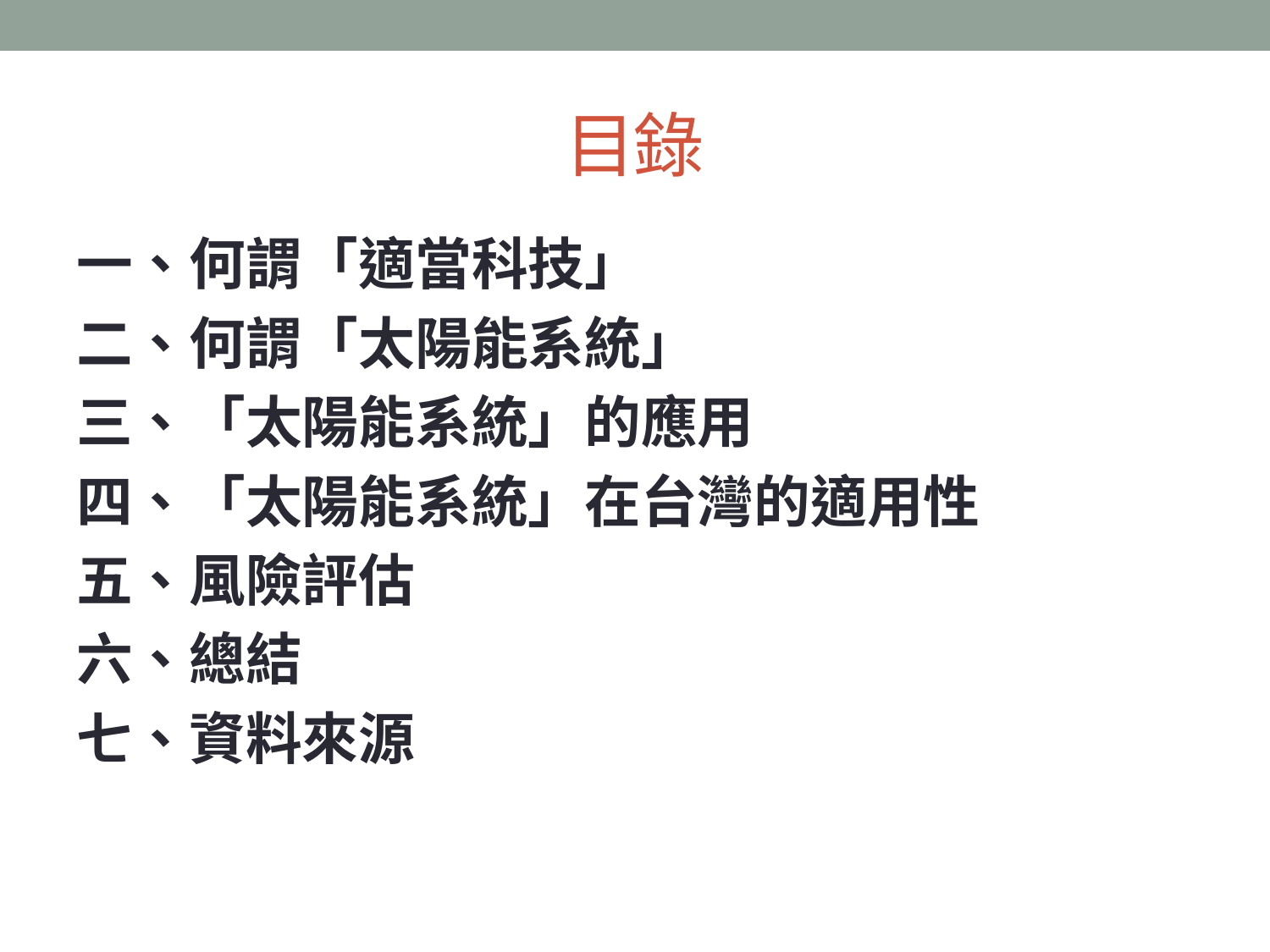

# 目錄
一、何謂「適當科技」
二、何謂「太陽能系統」
三、「太陽能系統」的應用
四、「太陽能系統」在台灣的適用性
五、風險評估
六、總結
七、資料來源